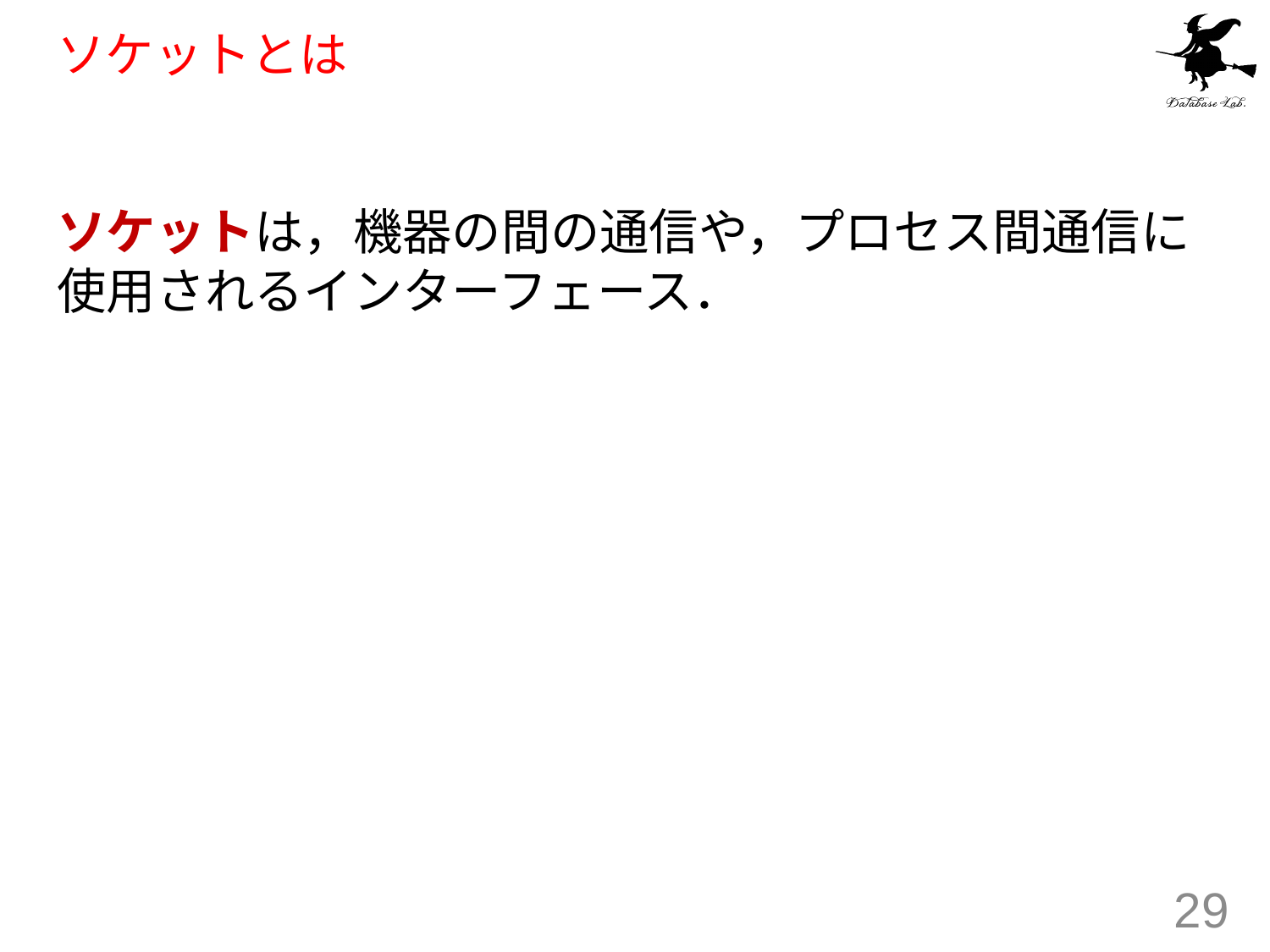

# ソケットとは

ソケットは，機器の間の通信や，プロセス間通信に使用されるインターフェース．

29